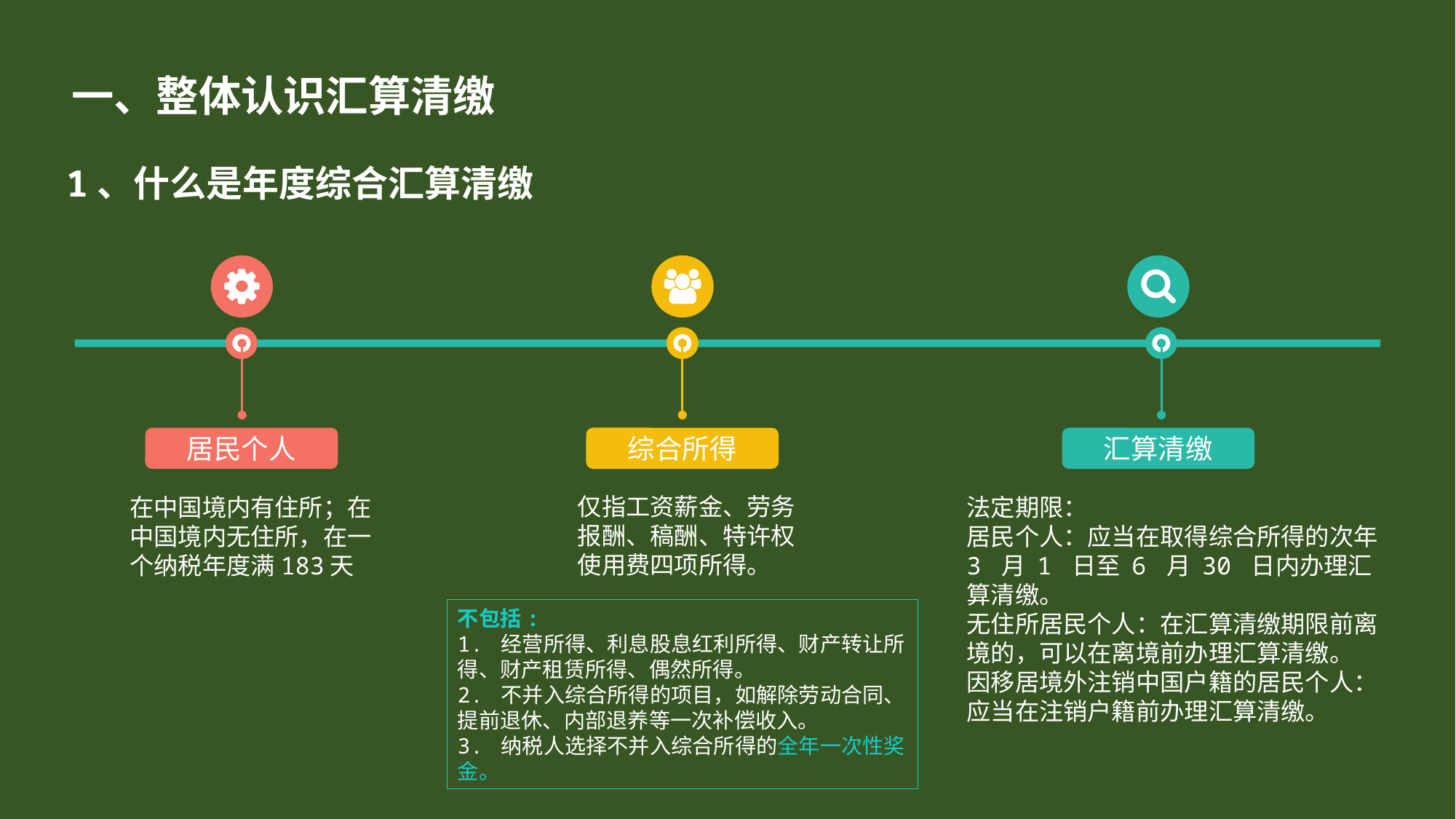

一、整体认识汇算清缴
1、什么是年度综合汇算清缴

综合所得
汇算清缴
居民个人
仅指工资薪金、劳务报酬、稿酬、特许权使用费四项所得。
在中国境内有住所；在中国境内无住所，在一个纳税年度满183天
法定期限：
居民个人：应当在取得综合所得的次年 3 月 1 日至 6 月 30 日内办理汇算清缴。
无住所居民个人：在汇算清缴期限前离境的，可以在离境前办理汇算清缴。
因移居境外注销中国户籍的居民个人：应当在注销户籍前办理汇算清缴。
不包括:
1. 经营所得、利息股息红利所得、财产转让所得、财产租赁所得、偶然所得。
2. 不并入综合所得的项目，如解除劳动合同、提前退休、内部退养等一次补偿收入。
3. 纳税人选择不并入综合所得的全年一次性奖金。